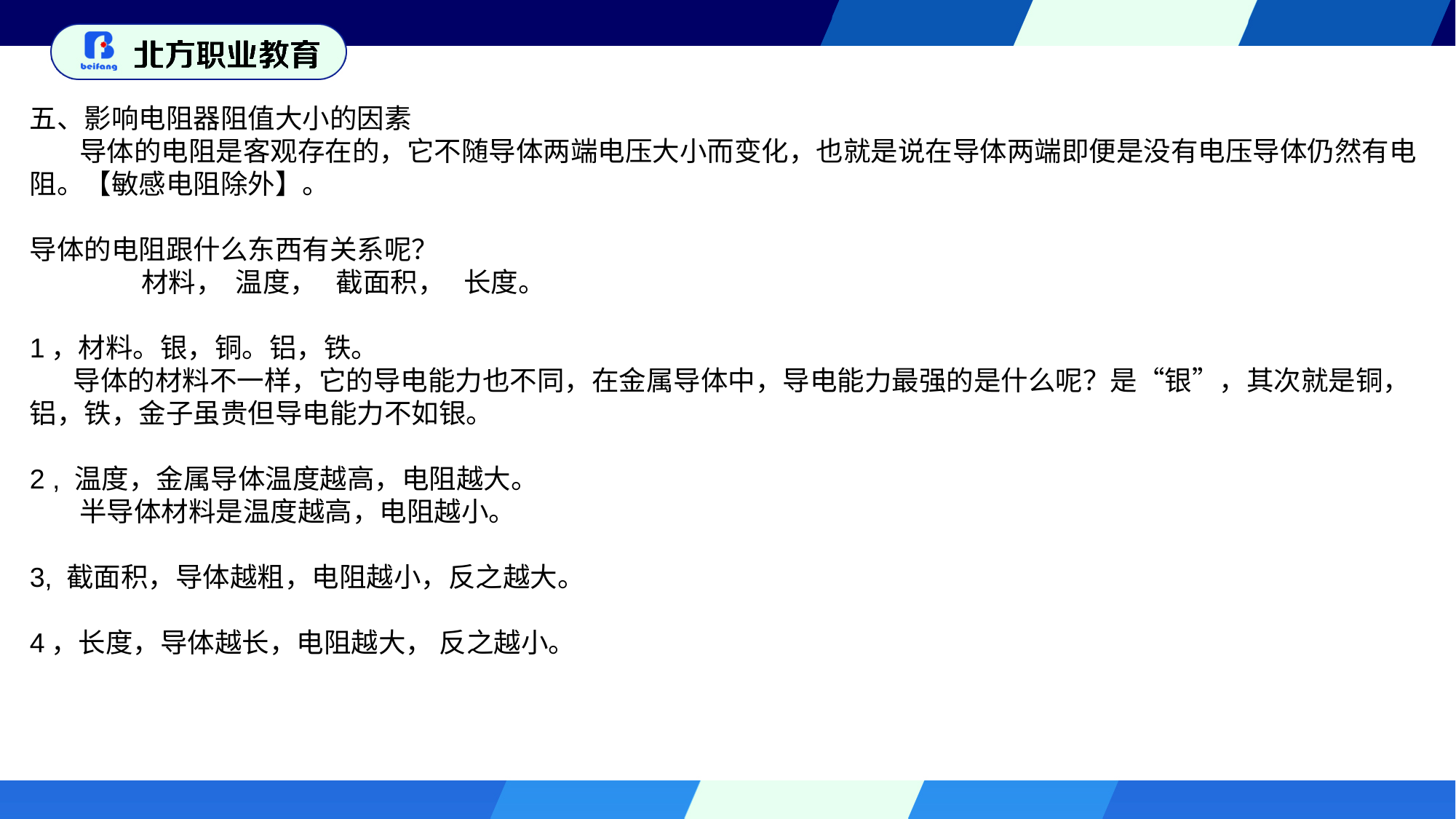

五、影响电阻器阻值大小的因素
       导体的电阻是客观存在的，它不随导体两端电压大小而变化，也就是说在导体两端即便是没有电压导体仍然有电阻。【敏感电阻除外】。

导体的电阻跟什么东西有关系呢？
                 材料，  温度，   截面积，   长度。

1，材料。银，铜。铝，铁。
      导体的材料不一样，它的导电能力也不同，在金属导体中，导电能力最强的是什么呢？是“银”，其次就是铜，铝，铁，金子虽贵但导电能力不如银。

2 , 温度，金属导体温度越高，电阻越大。
       半导体材料是温度越高，电阻越小。

3, 截面积，导体越粗，电阻越小，反之越大。

4，长度，导体越长，电阻越大， 反之越小。